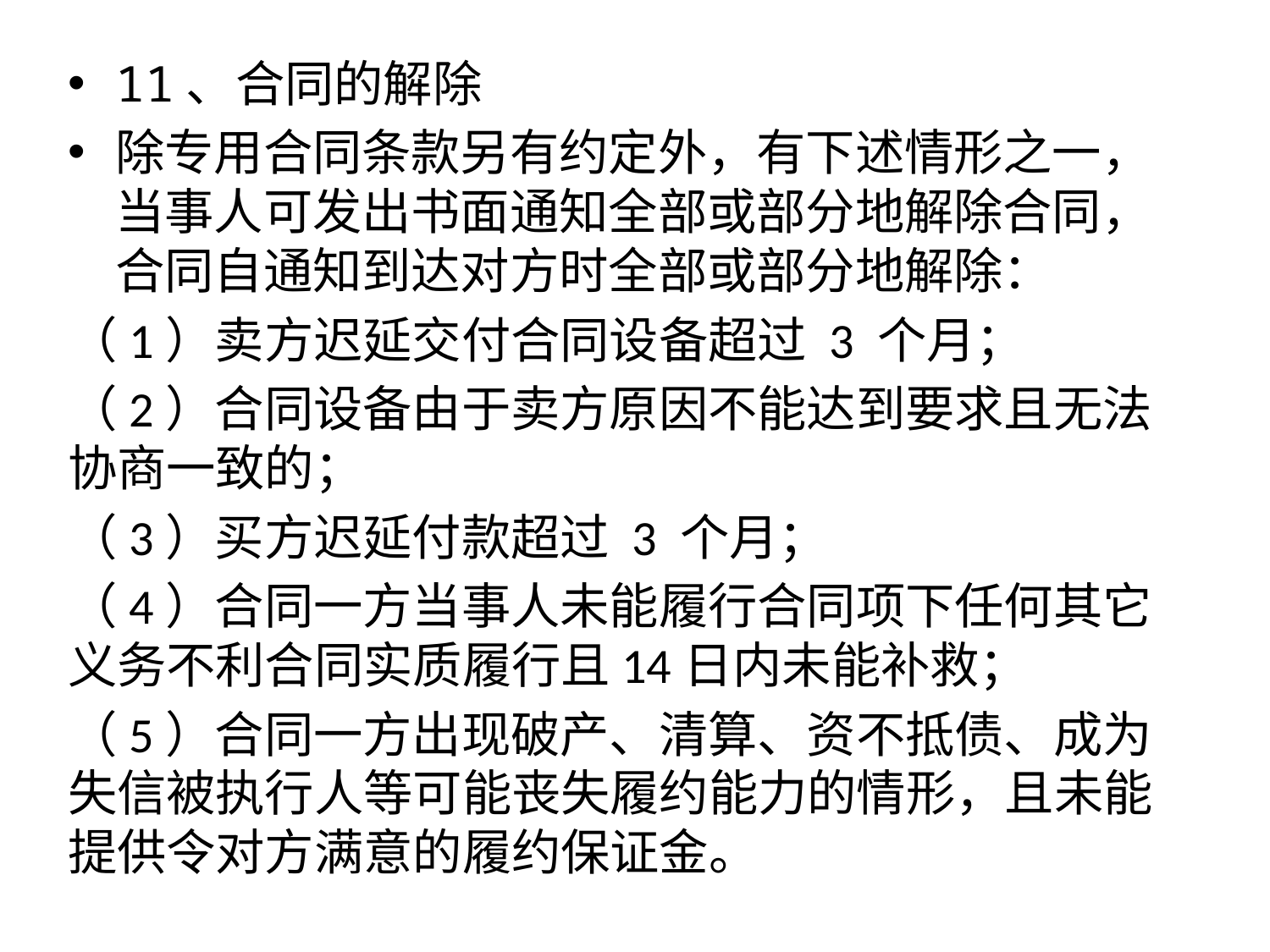

11、合同的解除
除专用合同条款另有约定外，有下述情形之一，当事人可发出书面通知全部或部分地解除合同，合同自通知到达对方时全部或部分地解除：
（1）卖方迟延交付合同设备超过 3 个月；
（2）合同设备由于卖方原因不能达到要求且无法协商一致的；
（3）买方迟延付款超过 3 个月；
（4）合同一方当事人未能履行合同项下任何其它义务不利合同实质履行且14日内未能补救；
（5）合同一方出现破产、清算、资不抵债、成为失信被执行人等可能丧失履约能力的情形，且未能提供令对方满意的履约保证金。